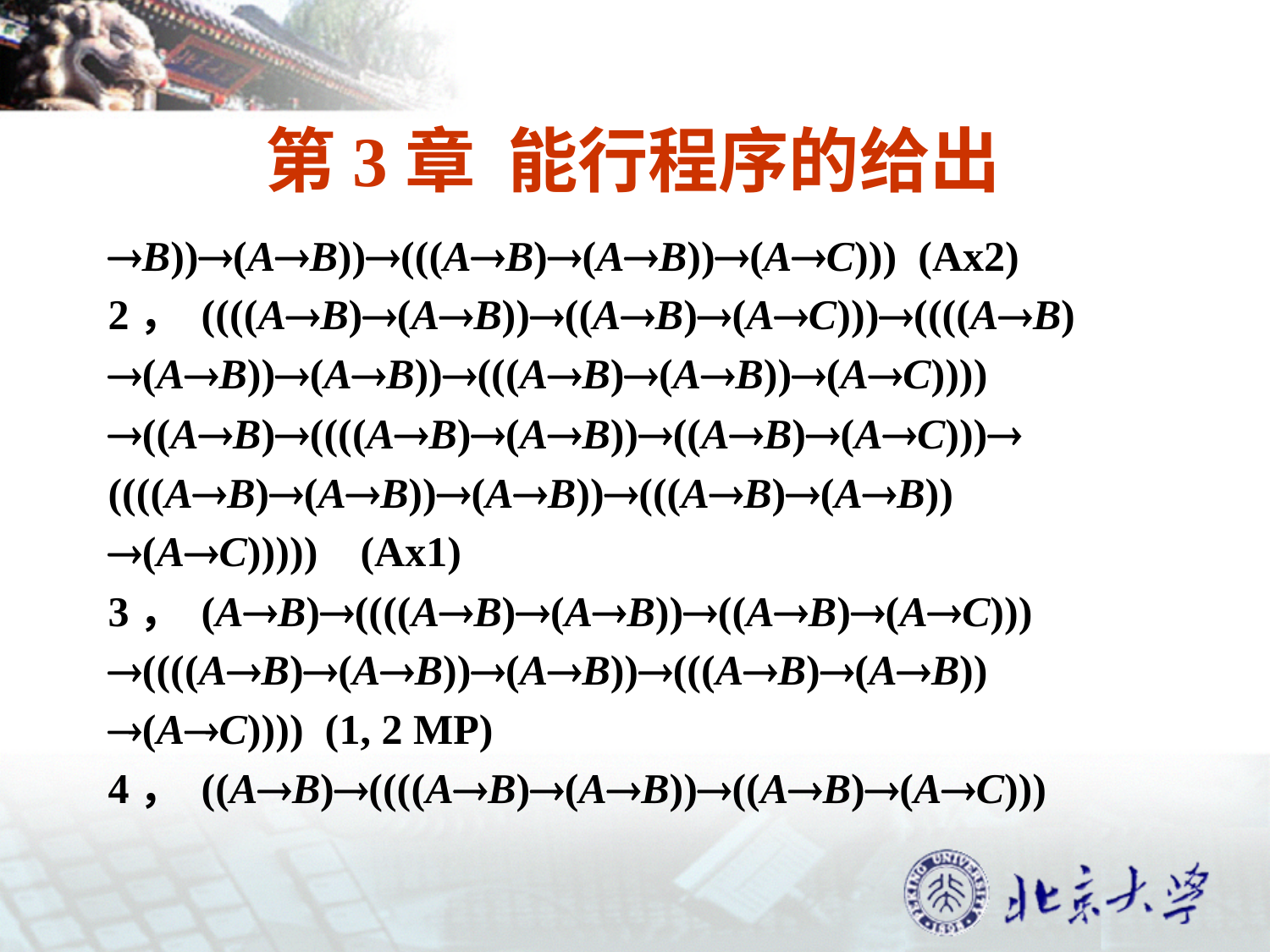

# 第3章  能行程序的给出
→B))→(A→B))→(((A→B)→(A→B))→(A→C)))  (Ax2)
2， ((((A→B)→(A→B))→((A→B)→(A→C)))→((((A→B)
→(A→B))→(A→B))→(((A→B)→(A→B))→(A→C))))
→((A→B)→((((A→B)→(A→B))→((A→B)→(A→C)))→
((((A→B)→(A→B))→(A→B))→(((A→B)→(A→B))
→(A→C)))))    (Ax1)
3， (A→B)→((((A→B)→(A→B))→((A→B)→(A→C)))
→((((A→B)→(A→B))→(A→B))→(((A→B)→(A→B))
→(A→C))))  (1, 2 MP)
4， ((A→B)→((((A→B)→(A→B))→((A→B)→(A→C)))